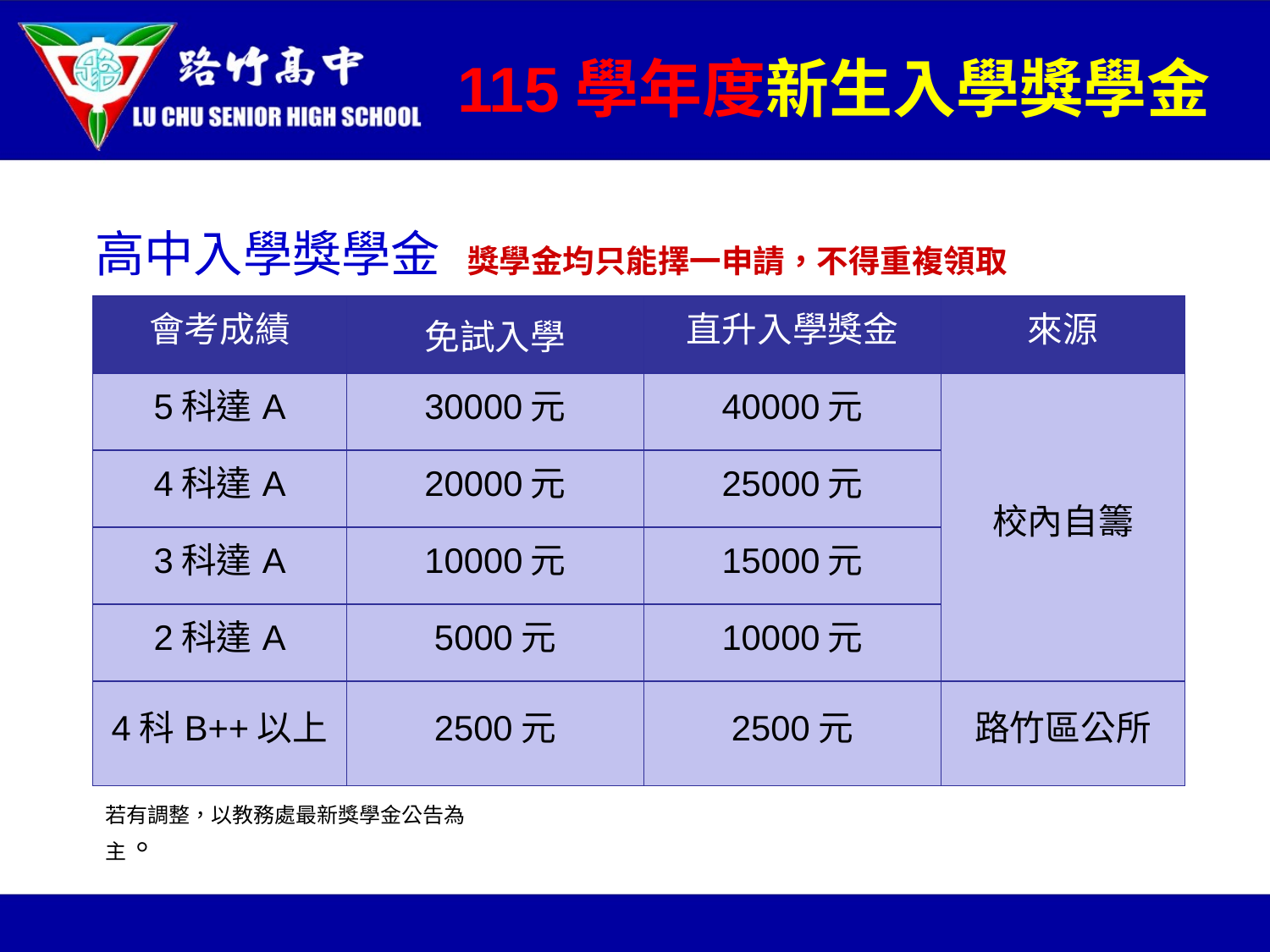

# 115學年度新生入學獎學金
高中入學獎學金
獎學金均只能擇一申請，不得重複領取
| 會考成績 | 免試入學 | 直升入學獎金 | 來源 |
| --- | --- | --- | --- |
| 5科達A | 30000元 | 40000元 | 校內自籌 |
| 4科達A | 20000元 | 25000元 |  |
| 3科達A | 10000元 | 15000元 |  |
| 2科達A | 5000元 | 10000元 |  |
| 4科B++以上 | 2500元 | 2500元 | 路竹區公所 |
若有調整，以教務處最新獎學金公告為主。